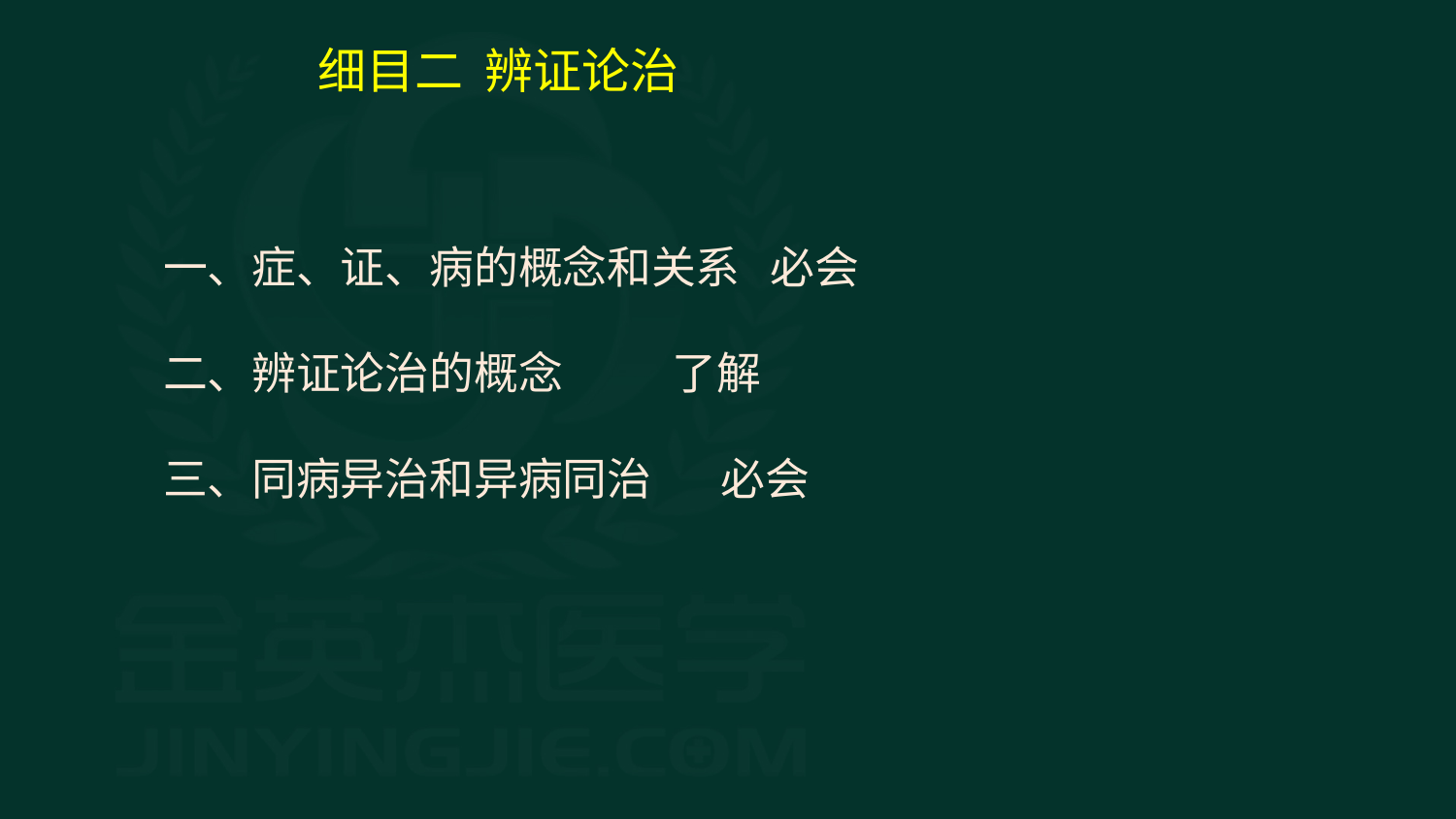

细目二  辨证论治

一、症、证、病的概念和关系   必会
二、辨证论治的概念           了解
三、同病异治和异病同治       必会